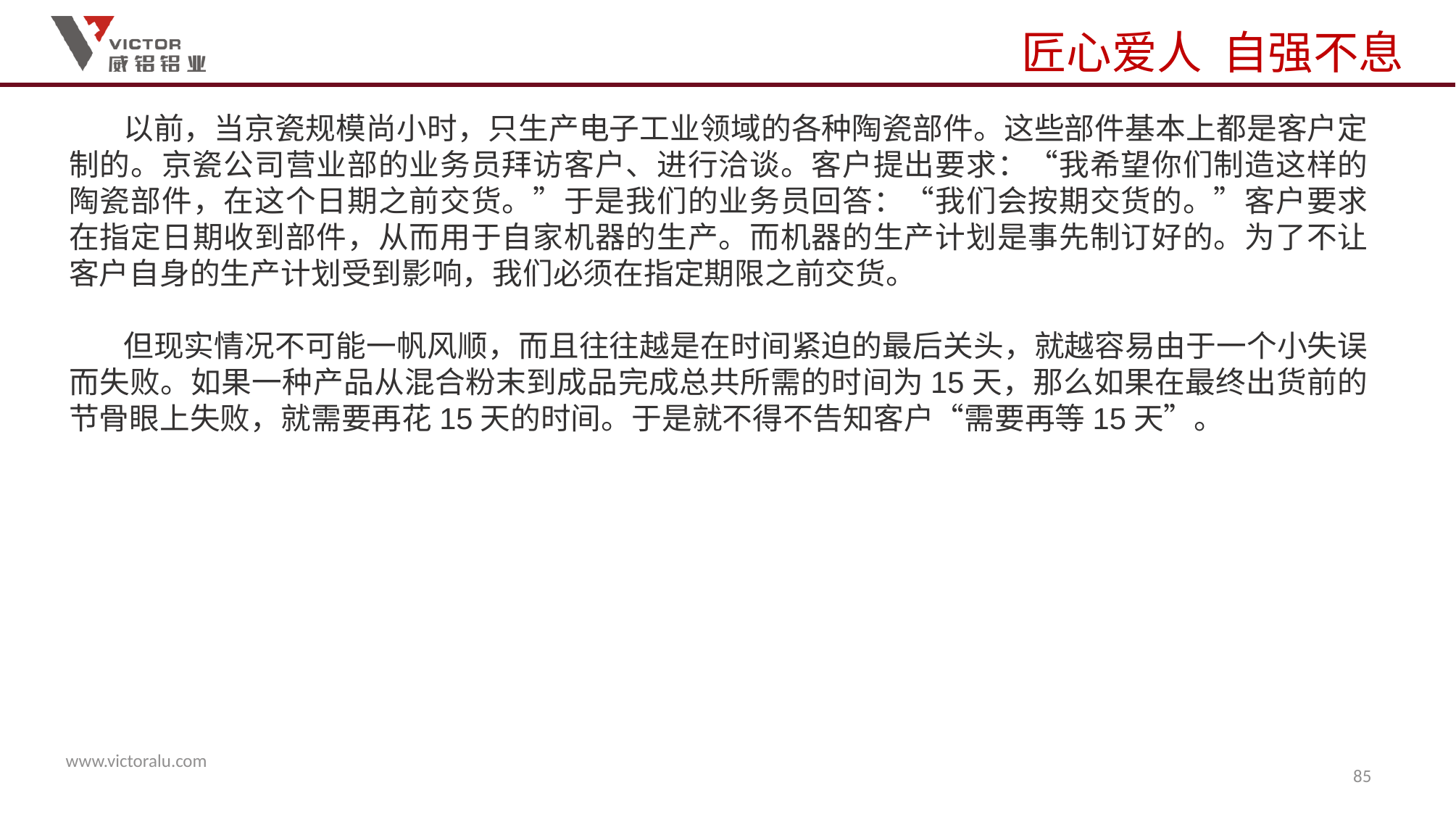

以前，当京瓷规模尚小时，只生产电子工业领域的各种陶瓷部件。这些部件基本上都是客户定制的。京瓷公司营业部的业务员拜访客户、进行洽谈。客户提出要求：“我希望你们制造这样的陶瓷部件，在这个日期之前交货。”于是我们的业务员回答：“我们会按期交货的。”客户要求在指定日期收到部件，从而用于自家机器的生产。而机器的生产计划是事先制订好的。为了不让客户自身的生产计划受到影响，我们必须在指定期限之前交货。

但现实情况不可能一帆风顺，而且往往越是在时间紧迫的最后关头，就越容易由于一个小失误而失败。如果一种产品从混合粉末到成品完成总共所需的时间为15天，那么如果在最终出货前的节骨眼上失败，就需要再花15天的时间。于是就不得不告知客户“需要再等15天”。
85